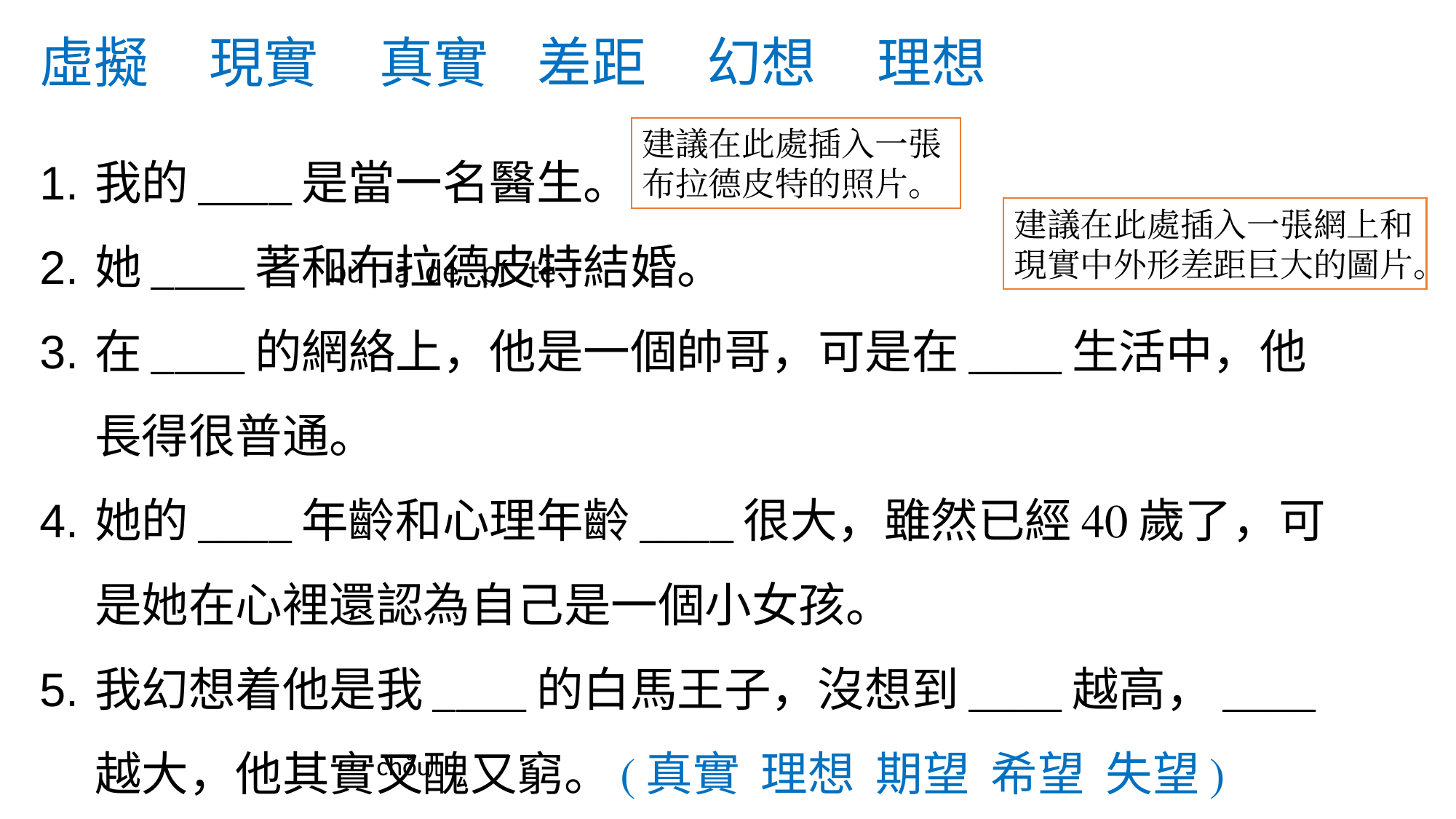

# 虛擬     現實     真實    差距     幻想     理想
建議在此處插入一張布拉德皮特的照片。
我的____是當一名醫生。
她____著和布拉德皮特結婚。
在____的網絡上，他是一個帥哥，可是在____生活中，他長得很普通。
她的____年齡和心理年齡____很大，雖然已經40歲了，可是她在心裡還認為自己是一個小女孩。
我幻想着他是我____的白馬王子，沒想到____越高，____越大，他其實又醜又窮。(真實  理想  期望  希望  失望)

建議在此處插入一張網上和現實中外形差距巨大的圖片。
bù   lā  dé   pí   tè
chǒu